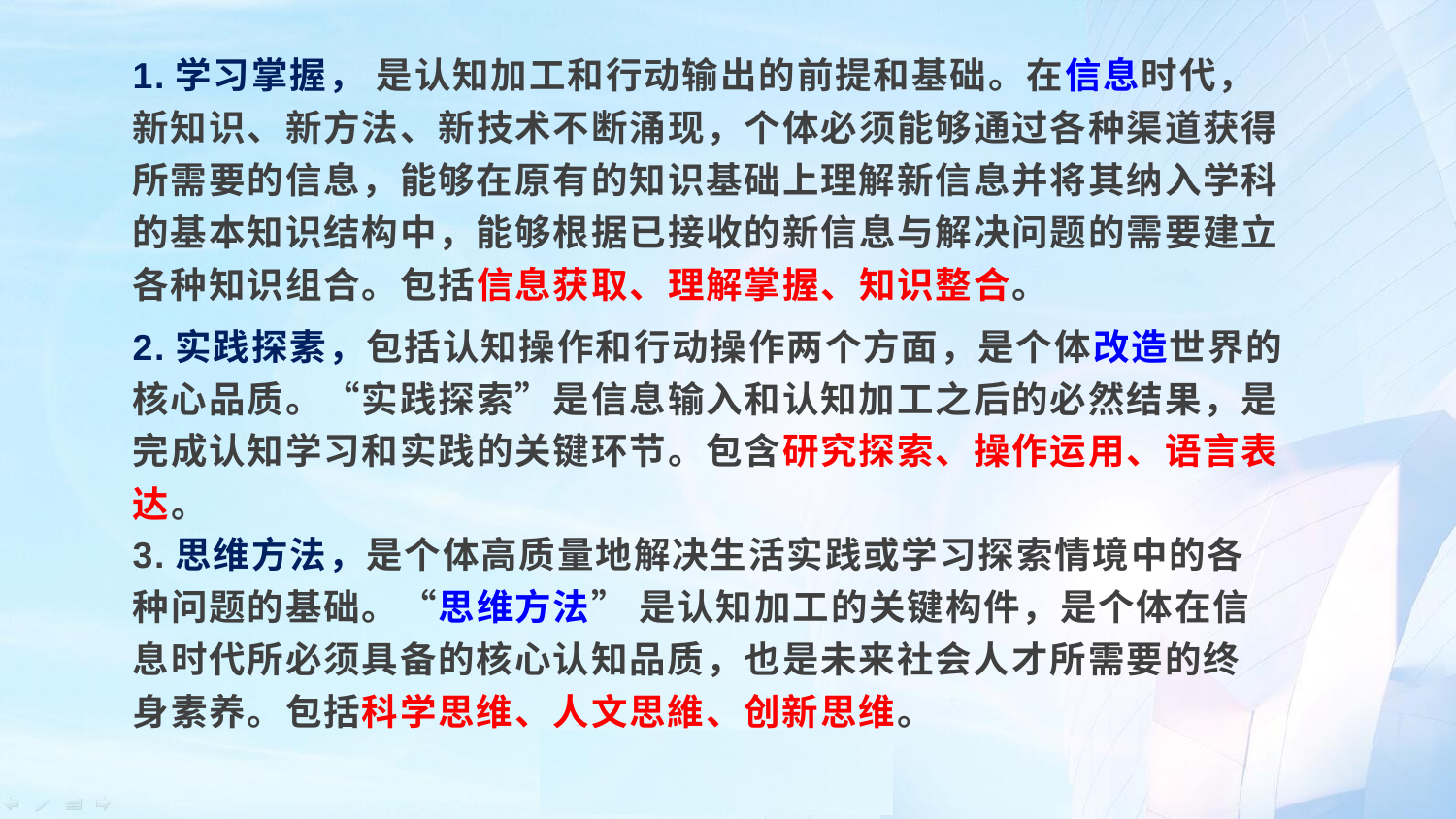

1.学习掌握， 是认知加工和行动输出的前提和基础。在信息时代，新知识、新方法、新技术不断涌现，个体必须能够通过各种渠道获得所需要的信息，能够在原有的知识基础上理解新信息并将其纳入学科的基本知识结构中，能够根据已接收的新信息与解决问题的需要建立各种知识组合。包括信息获取、理解掌握、知识整合。
2.实践探素，包括认知操作和行动操作两个方面，是个体改造世界的核心品质。“实践探索”是信息输入和认知加工之后的必然结果，是完成认知学习和实践的关键环节。包含研究探索、操作运用、语言表达。
3.思维方法，是个体高质量地解决生活实践或学习探索情境中的各种问题的基础。“思维方法” 是认知加工的关键构件，是个体在信息时代所必须具备的核心认知品质，也是未来社会人才所需要的终身素养。包括科学思维、人文思維、创新思维。